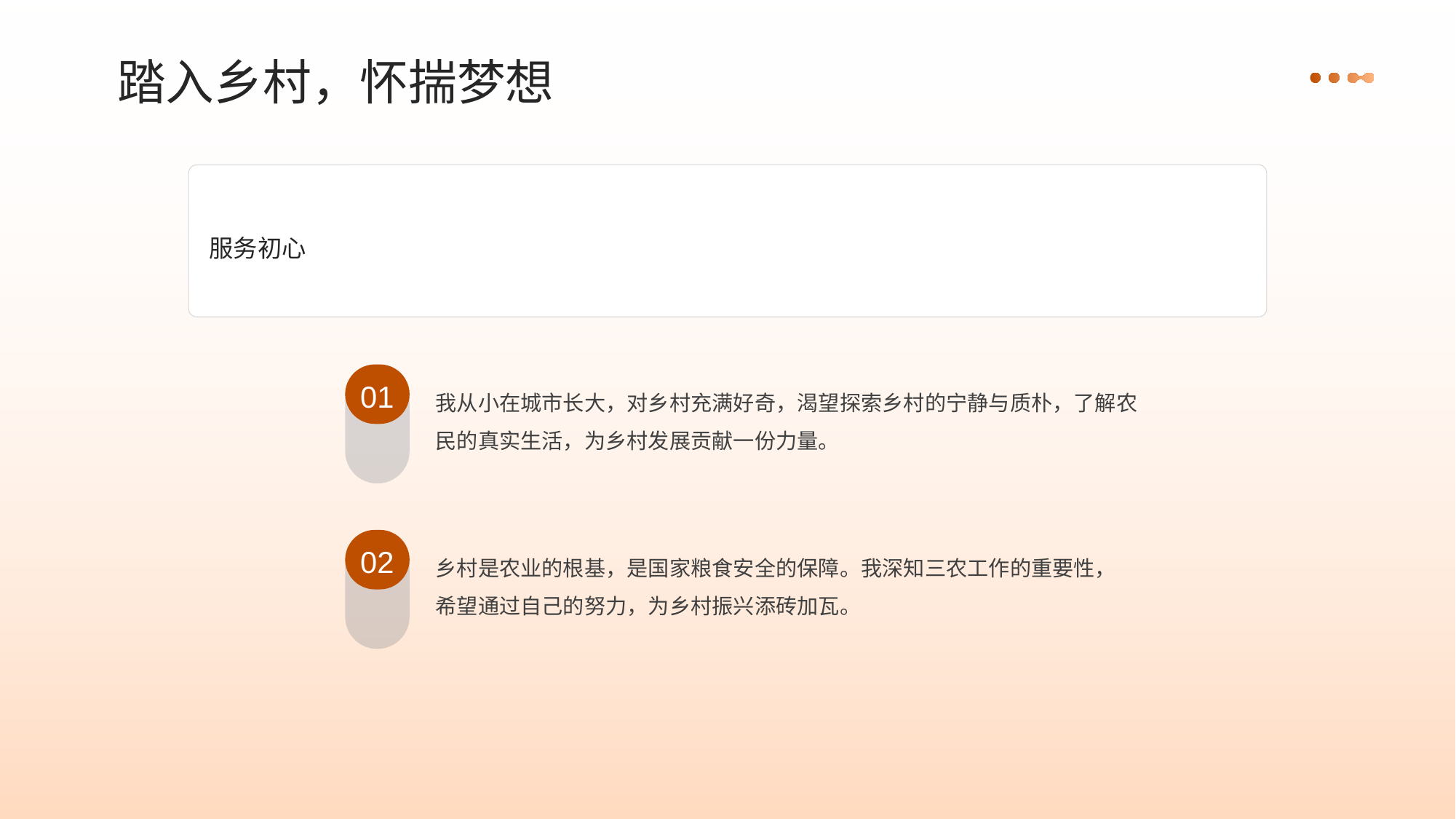

踏入乡村，怀揣梦想

服务初心
我从小在城市长大，对乡村充满好奇，渴望探索乡村的宁静与质朴，了解农民的真实生活，为乡村发展贡献一份力量。

01
乡村是农业的根基，是国家粮食安全的保障。我深知三农工作的重要性，希望通过自己的努力，为乡村振兴添砖加瓦。

02